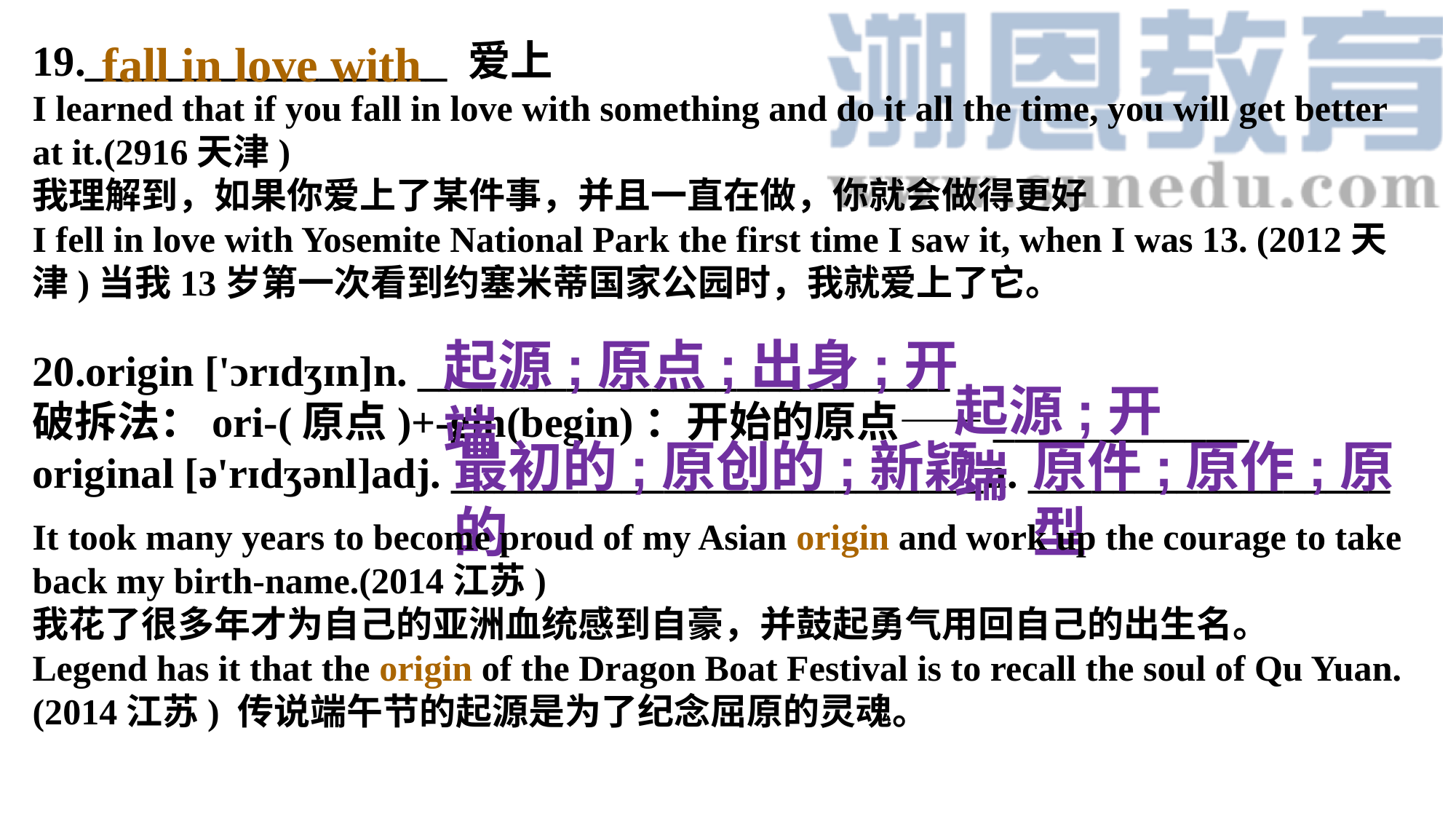

19._________________ 爱上
I learned that if you fall in love with something and do it all the time, you will get better at it.(2916天津)
我理解到，如果你爱上了某件事，并且一直在做，你就会做得更好
I fell in love with Yosemite National Park the first time I saw it, when I was 13. (2012天津)当我13岁第一次看到约塞米蒂国家公园时，我就爱上了它。
fall in love with
起源;原点;出身;开端
20.origin ['ɔrɪdʒɪn]n. _________________________
破拆法：ori-(原点)+-gin(begin)：开始的原点——____________
original [ə'rɪdʒənl]adj. _________________________n. _________________
起源;开端
最初的;原创的;新颖的
原件;原作;原型
It took many years to become proud of my Asian origin and work up the courage to take back my birth-name.(2014江苏)
我花了很多年才为自己的亚洲血统感到自豪，并鼓起勇气用回自己的出生名。
Legend has it that the origin of the Dragon Boat Festival is to recall the soul of Qu Yuan. (2014江苏) 传说端午节的起源是为了纪念屈原的灵魂。